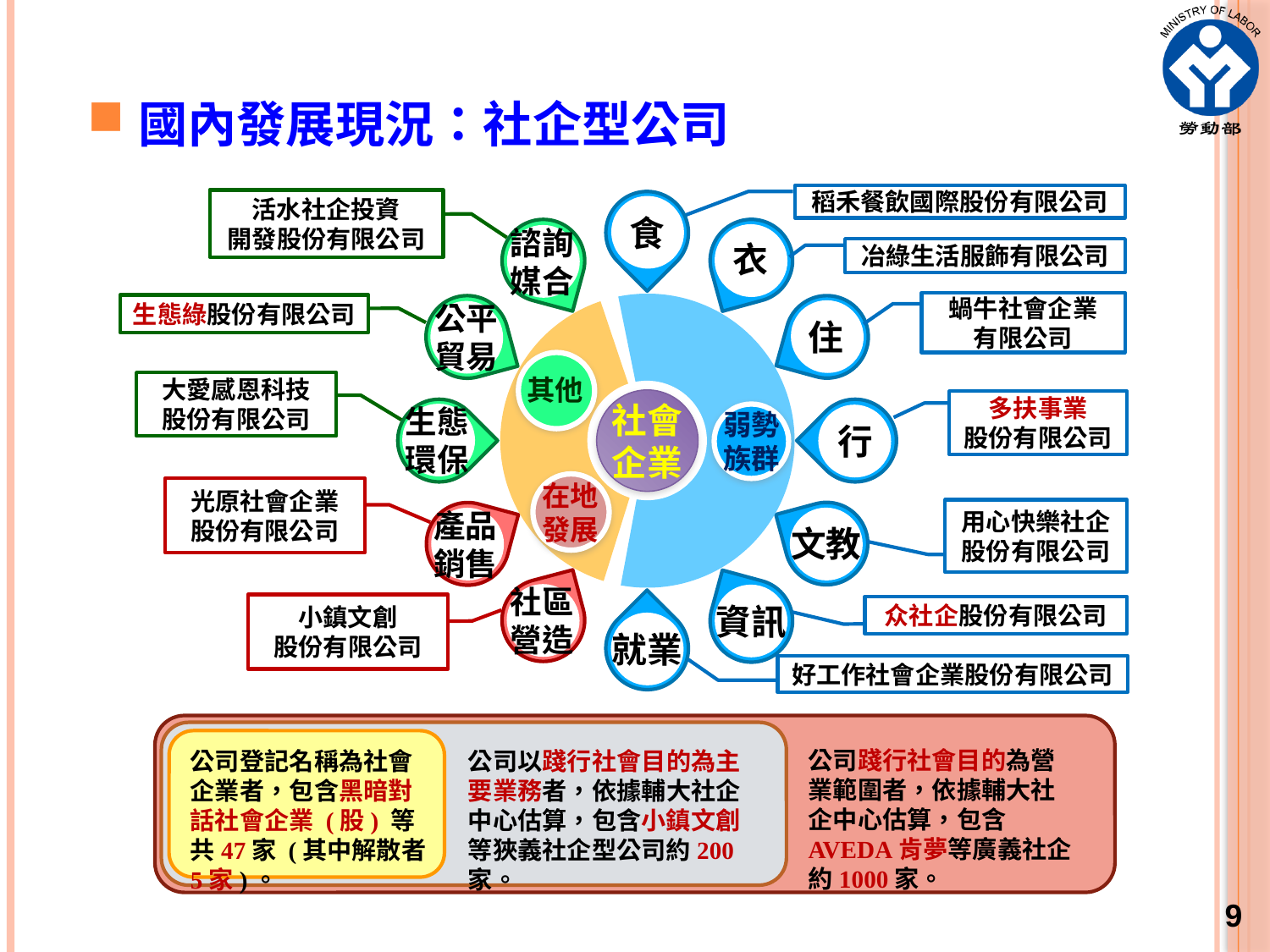

國內發展現況：社企型公司
稻禾餐飲國際股份有限公司
活水社企投資
開發股份有限公司

食

衣
諮詢
媒合

住
公平
貿易

其他

社會
企業
生態
環保
行
弱勢
族群

在地
發展

文教
產品
銷售

社區
營造
資訊

就業
冶綠生活服飾有限公司
蝸牛社會企業
有限公司
生態綠股份有限公司
大愛感恩科技
股份有限公司
多扶事業
股份有限公司
光原社會企業
股份有限公司
用心快樂社企
股份有限公司
小鎮文創
股份有限公司
众社企股份有限公司
好工作社會企業股份有限公司

公司踐行社會目的為營業範圍者，依據輔大社企中心估算，包含AVEDA肯夢等廣義社企約1000家。
公司登記名稱為社會企業者，包含黑暗對話社會企業 (股) 等共47家 (其中解散者5家)。
公司以踐行社會目的為主要業務者，依據輔大社企中心估算，包含小鎮文創等狹義社企型公司約200家。
9